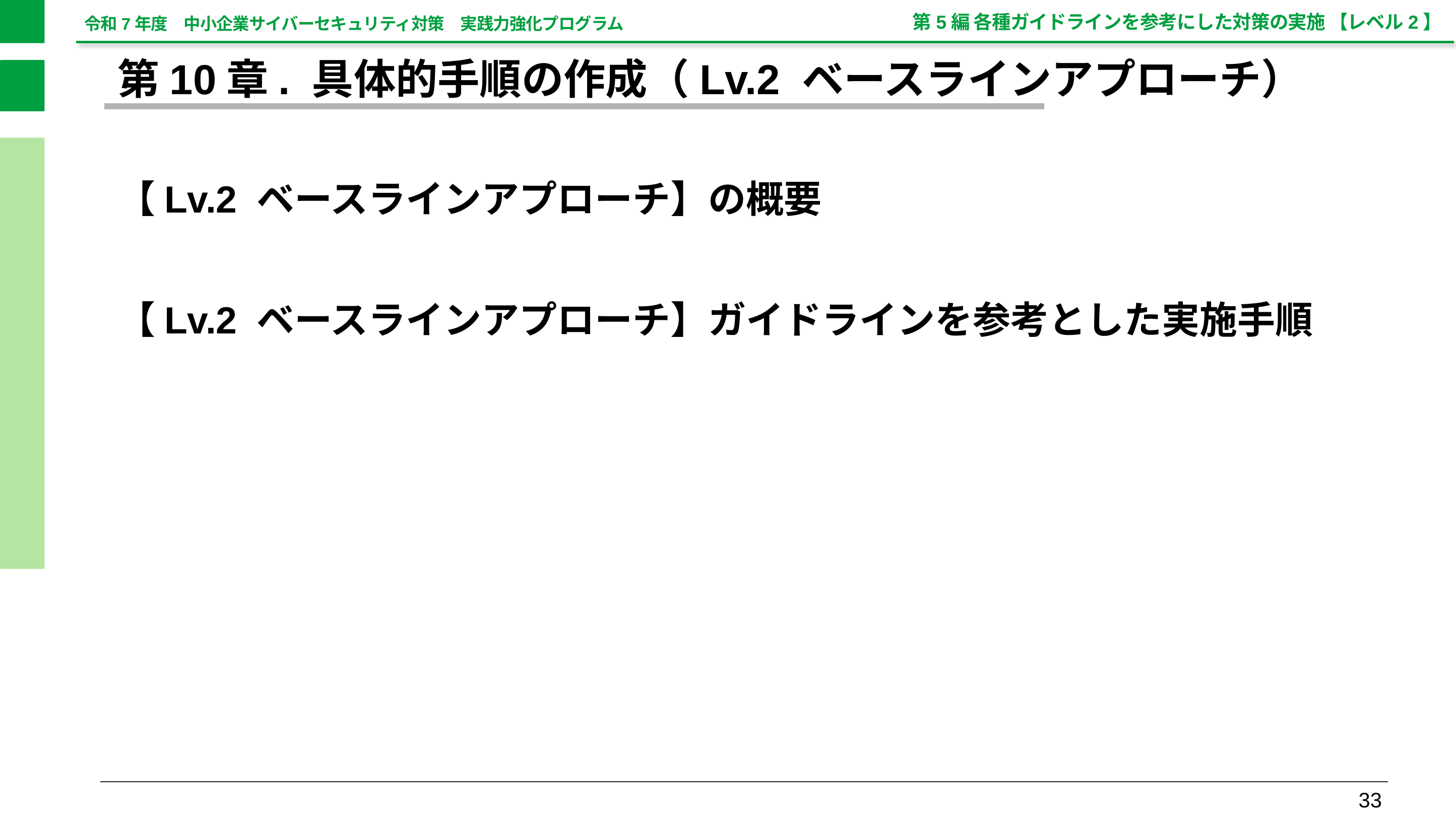

第5編 各種ガイドラインを参考にした対策の実施 【レベル2】
第10章. 具体的手順の作成（Lv.2 ベースラインアプローチ）
【Lv.2 ベースラインアプローチ】の概要

【Lv.2 ベースラインアプローチ】ガイドラインを参考とした実施手順